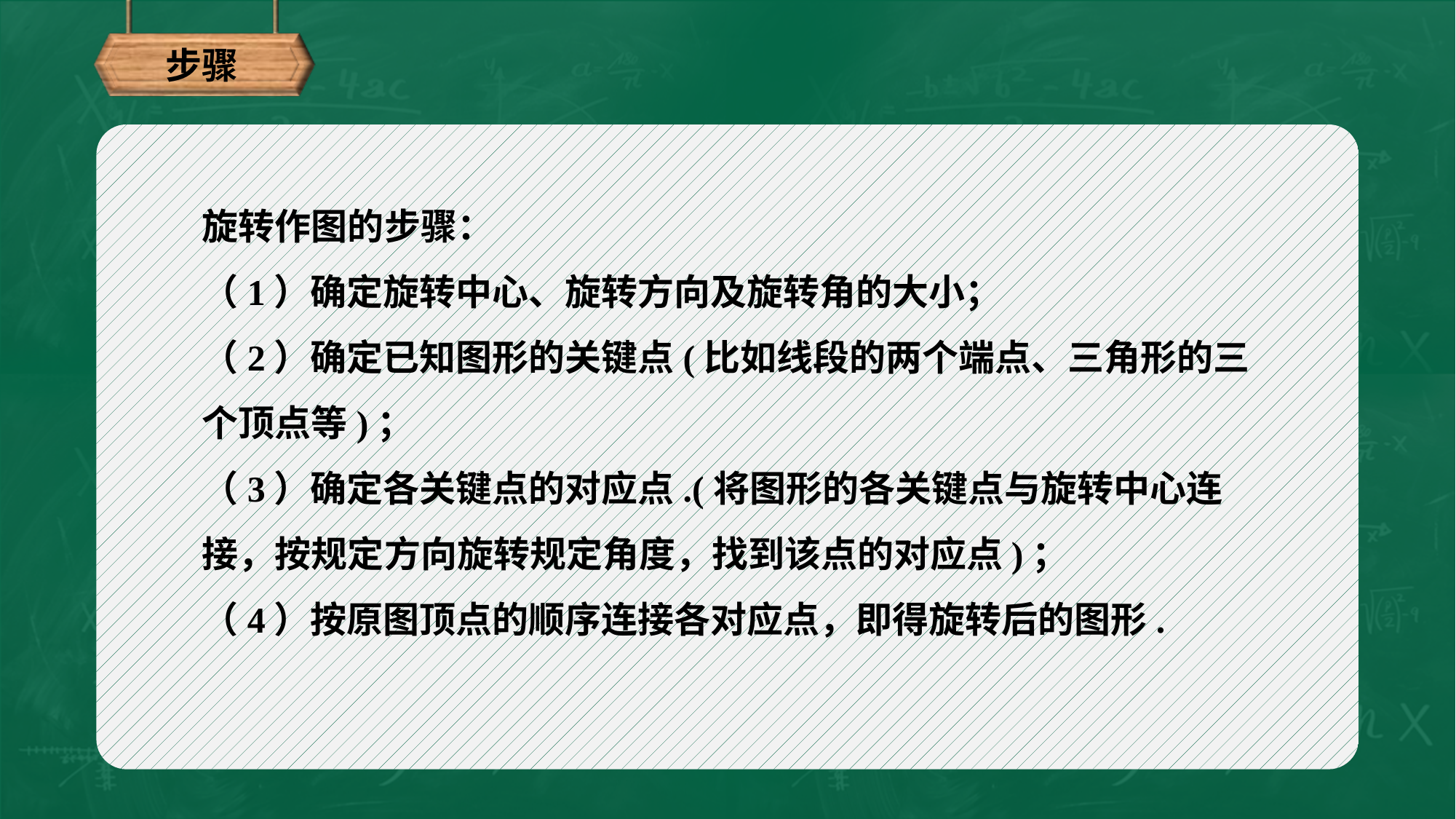

步骤
旋转作图的步骤：
（1）确定旋转中心、旋转方向及旋转角的大小；
（2）确定已知图形的关键点(比如线段的两个端点、三角形的三个顶点等)；
（3）确定各关键点的对应点.(将图形的各关键点与旋转中心连接，按规定方向旋转规定角度，找到该点的对应点)；
（4）按原图顶点的顺序连接各对应点，即得旋转后的图形.